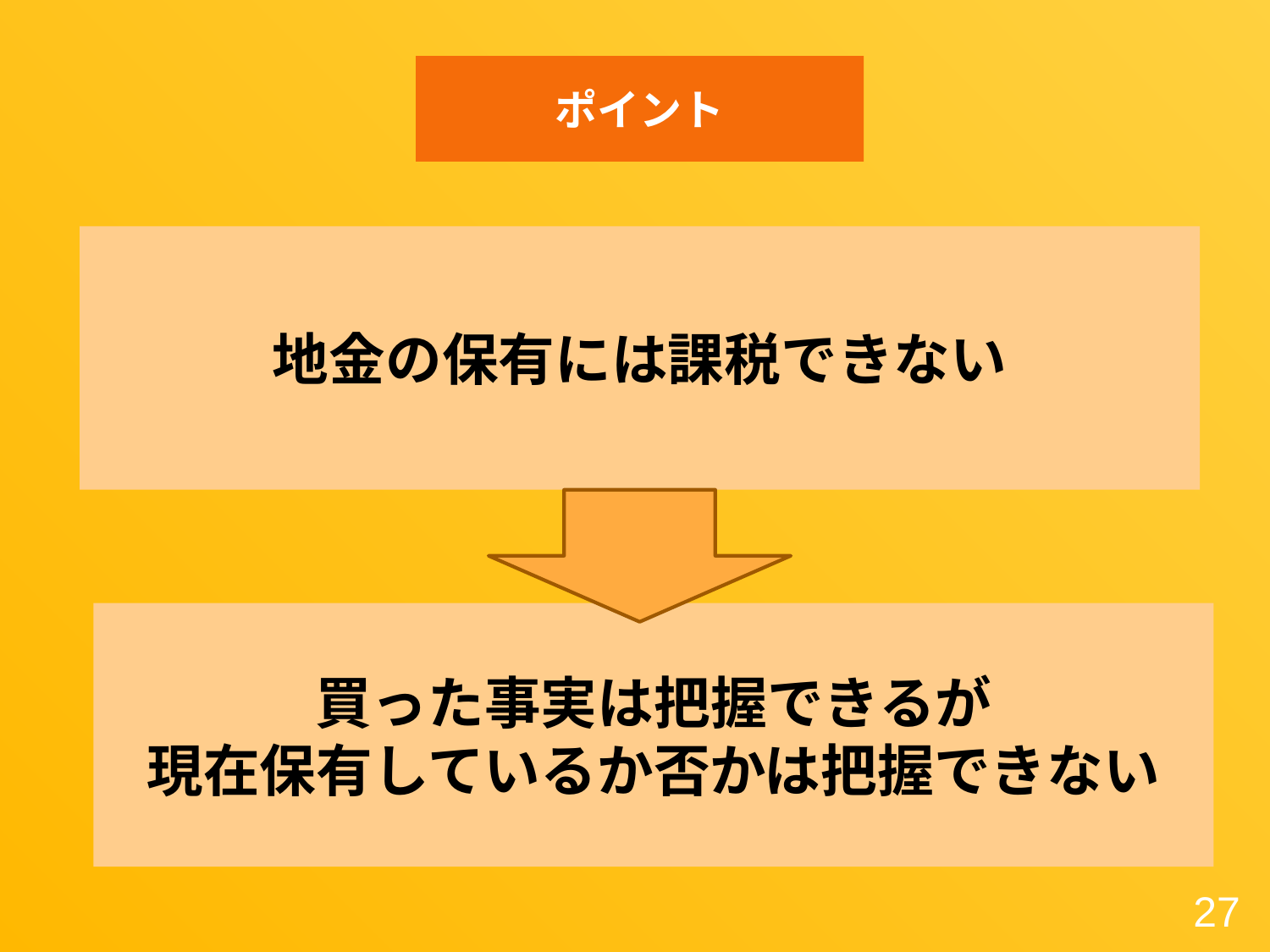

ポイント
地金の保有には課税できない

買った事実は把握できるが
現在保有しているか否かは把握できない
27